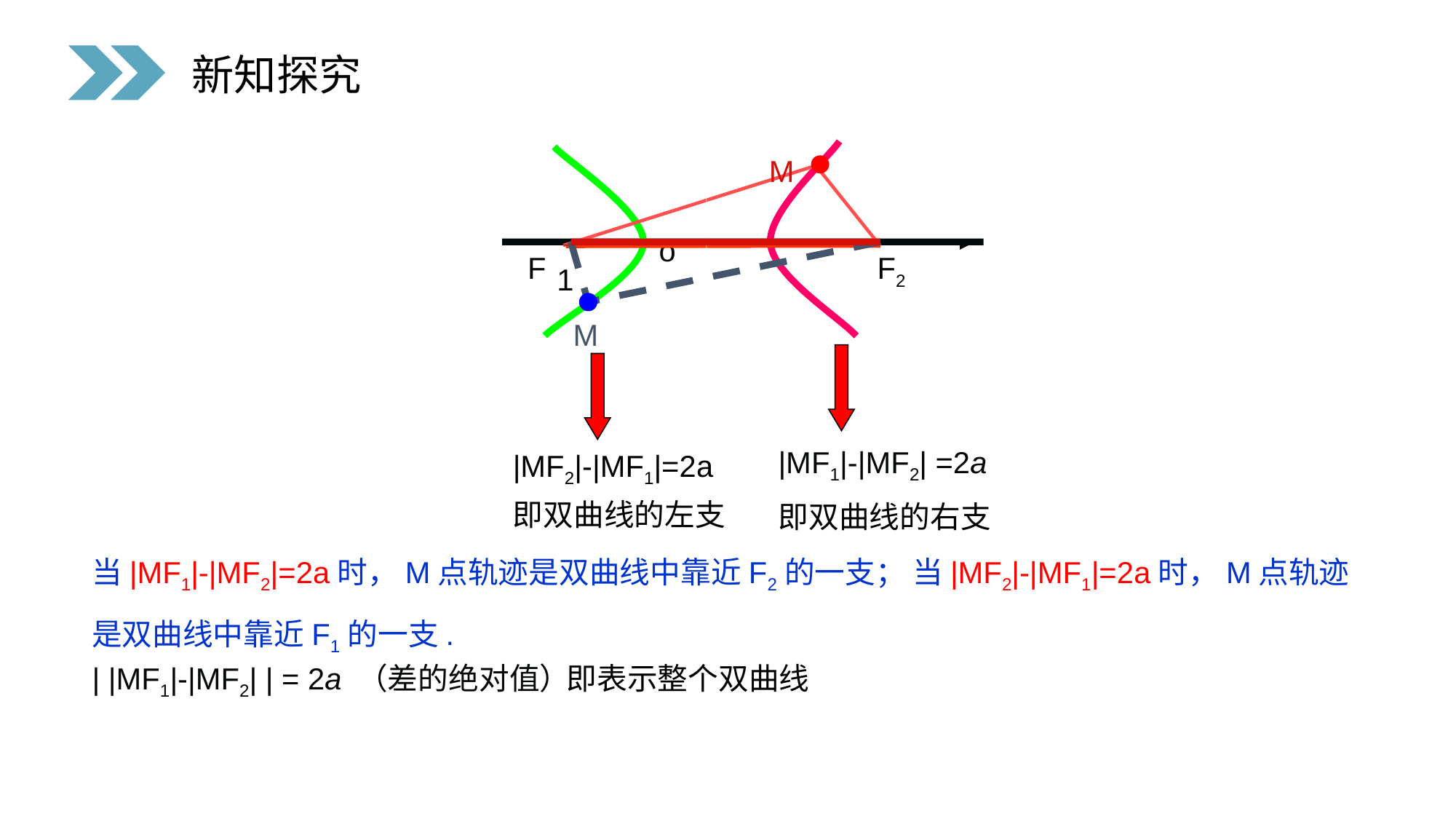

新知探究

M

F
F2

1
o

M

|MF1|-|MF2| =2a
|MF2|-|MF1|=2a
即双曲线的左支
即双曲线的右支
当|MF1|-|MF2|=2a时，M点轨迹是双曲线中靠近F2的一支； 当|MF2|-|MF1|=2a时，M点轨迹是双曲线中靠近F1的一支.
 | |MF1|-|MF2| | = 2a （差的绝对值）
即表示整个双曲线